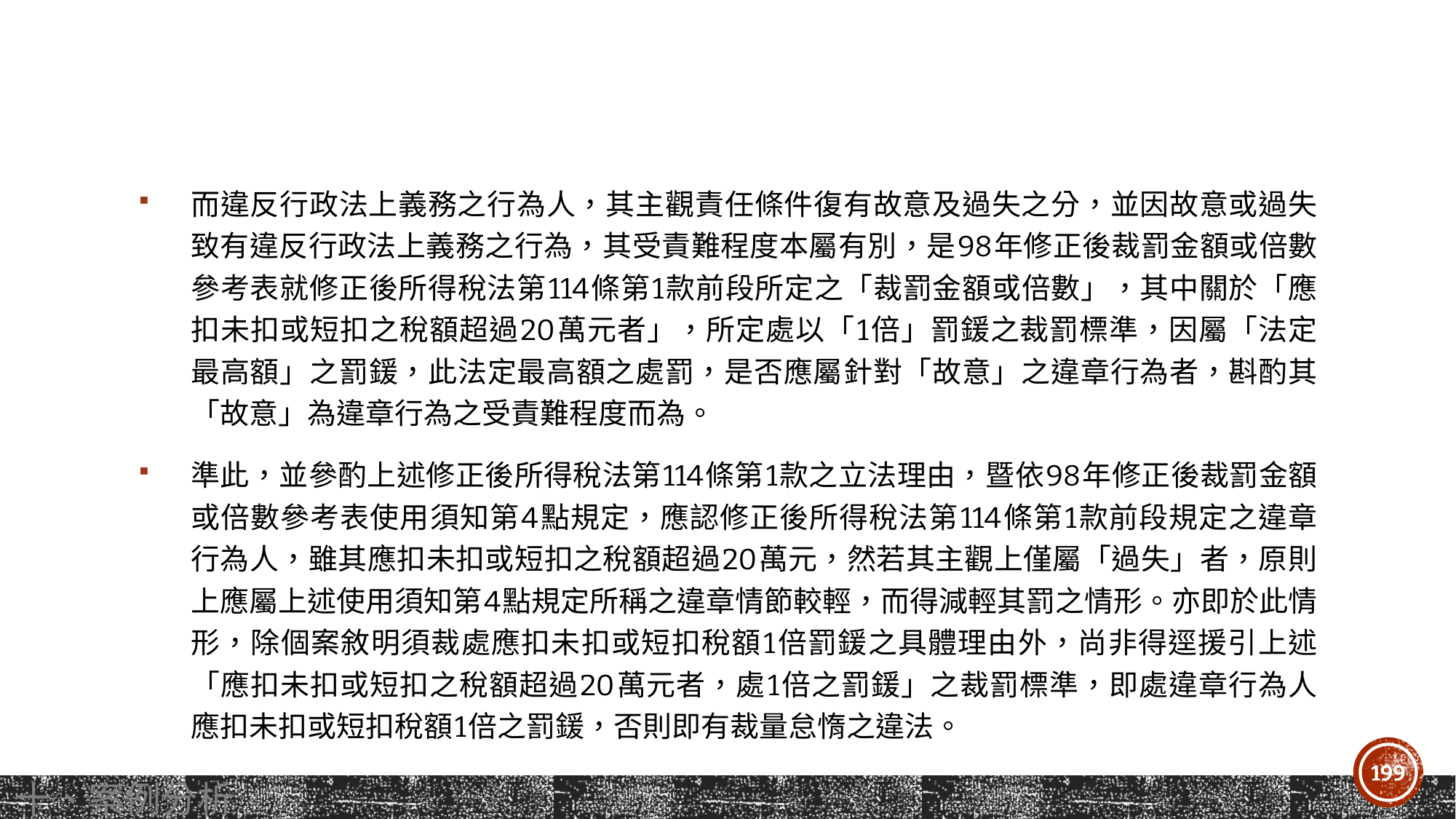

#

而違反行政法上義務之行為人，其主觀責任條件復有故意及過失之分，並因故意或過失致有違反行政法上義務之行為，其受責難程度本屬有別，是98年修正後裁罰金額或倍數參考表就修正後所得稅法第114條第1款前段所定之「裁罰金額或倍數」，其中關於「應扣未扣或短扣之稅額超過20萬元者」，所定處以「1倍」罰鍰之裁罰標準，因屬「法定最高額」之罰鍰，此法定最高額之處罰，是否應屬針對「故意」之違章行為者，斟酌其「故意」為違章行為之受責難程度而為。

準此，並參酌上述修正後所得稅法第114條第1款之立法理由，暨依98年修正後裁罰金額或倍數參考表使用須知第4點規定，應認修正後所得稅法第114條第1款前段規定之違章行為人，雖其應扣未扣或短扣之稅額超過20萬元，然若其主觀上僅屬「過失」者，原則上應屬上述使用須知第4點規定所稱之違章情節較輕，而得減輕其罰之情形。亦即於此情形，除個案敘明須裁處應扣未扣或短扣稅額1倍罰鍰之具體理由外，尚非得逕援引上述「應扣未扣或短扣之稅額超過20萬元者，處1倍之罰鍰」之裁罰標準，即處違章行為人應扣未扣或短扣稅額1倍之罰鍰，否則即有裁量怠惰之違法。
199